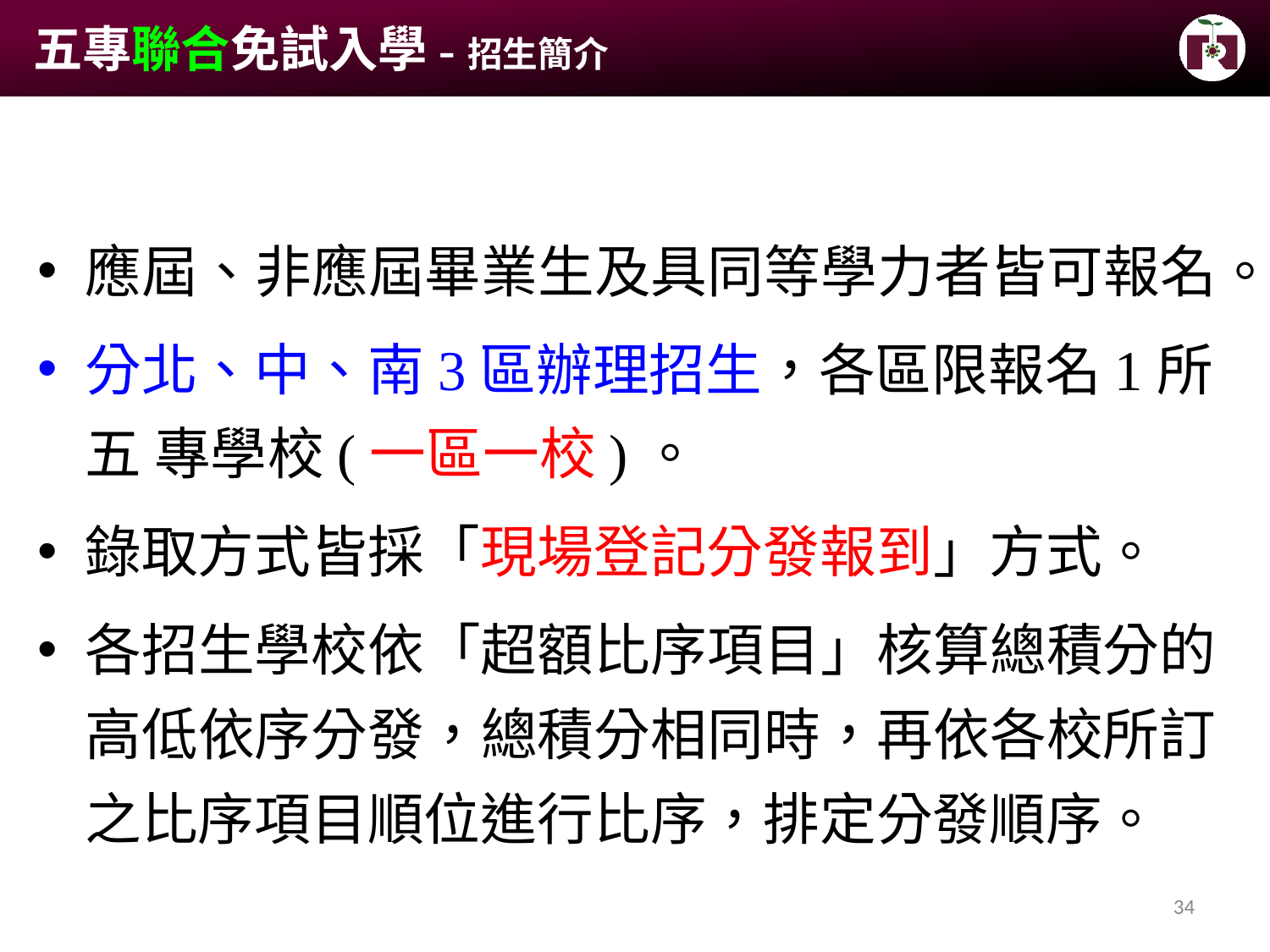

五專聯合免試入學-招生簡介
應屆、非應屆畢業生及具同等學力者皆可報名。
分北、中、南3區辦理招生，各區限報名1所五 專學校(一區一校)。
錄取方式皆採「現場登記分發報到」方式。
各招生學校依「超額比序項目」核算總積分的 高低依序分發，總積分相同時，再依各校所訂 之比序項目順位進行比序，排定分發順序。
34